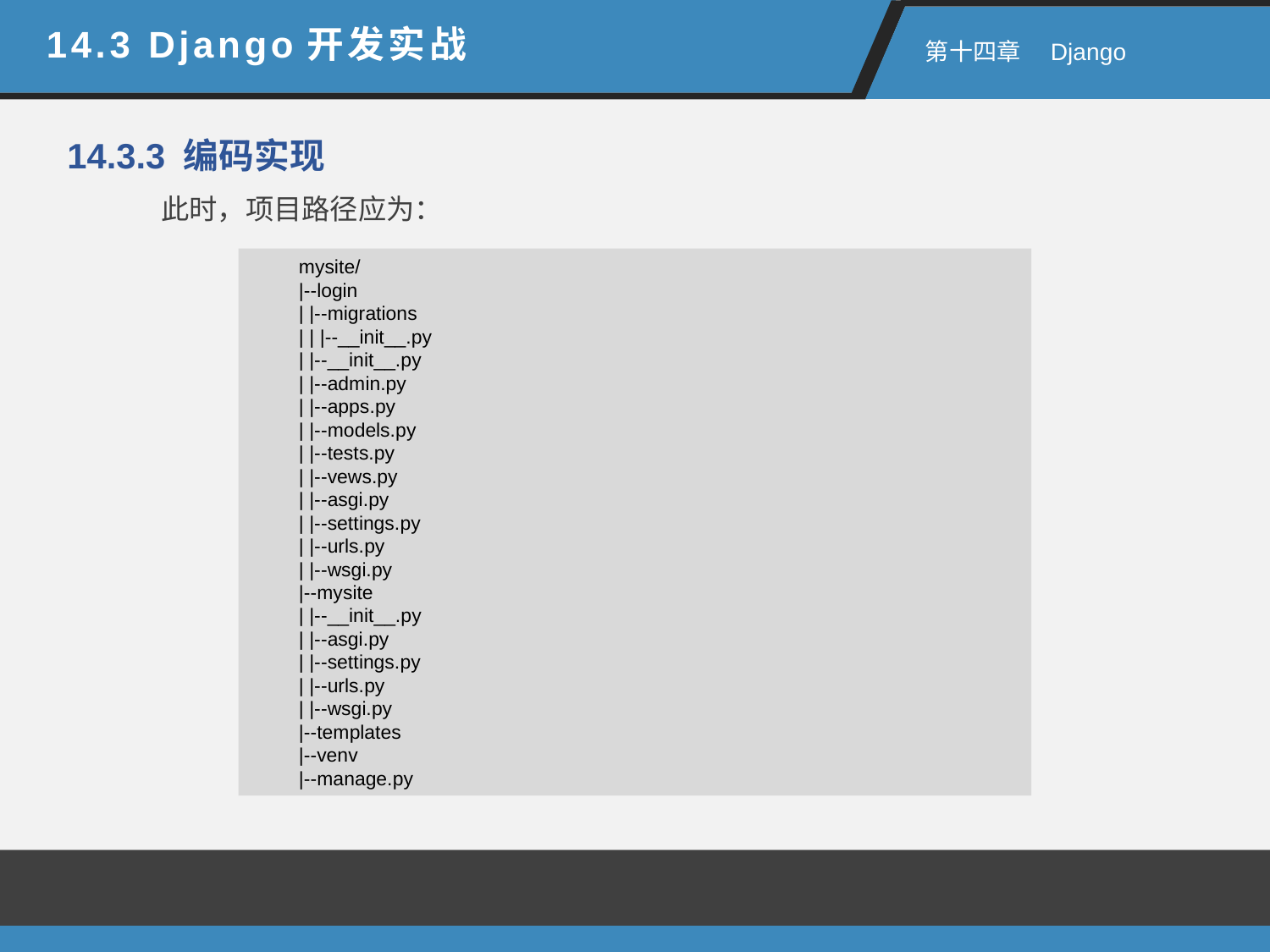

14.3 Django开发实战
  第十四章　Django
14.3.3 编码实现
此时，项目路径应为：
mysite/
|--login
| |--migrations
| | |--__init__.py
| |--__init__.py
| |--admin.py
| |--apps.py
| |--models.py
| |--tests.py
| |--vews.py
| |--asgi.py
| |--settings.py
| |--urls.py
| |--wsgi.py
|--mysite
| |--__init__.py
| |--asgi.py
| |--settings.py
| |--urls.py
| |--wsgi.py
|--templates
|--venv
|--manage.py